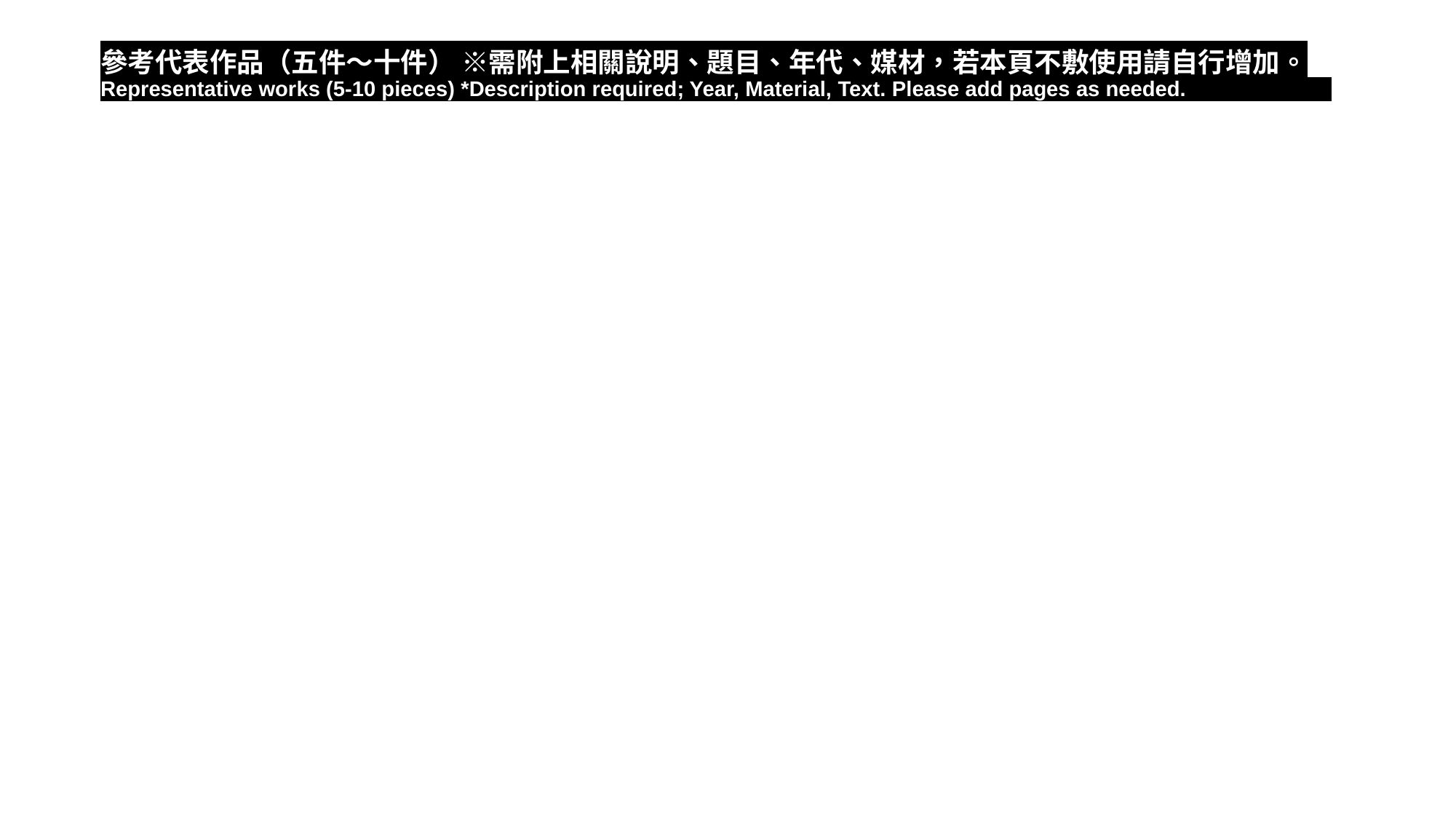

# 參考代表作品（五件～十件） ※需附上相關說明、題目、年代、媒材，若本頁不敷使用請自行增加。 Representative works (5-10 pieces) *Description required; Year, Material, Text. Please add pages as needed.